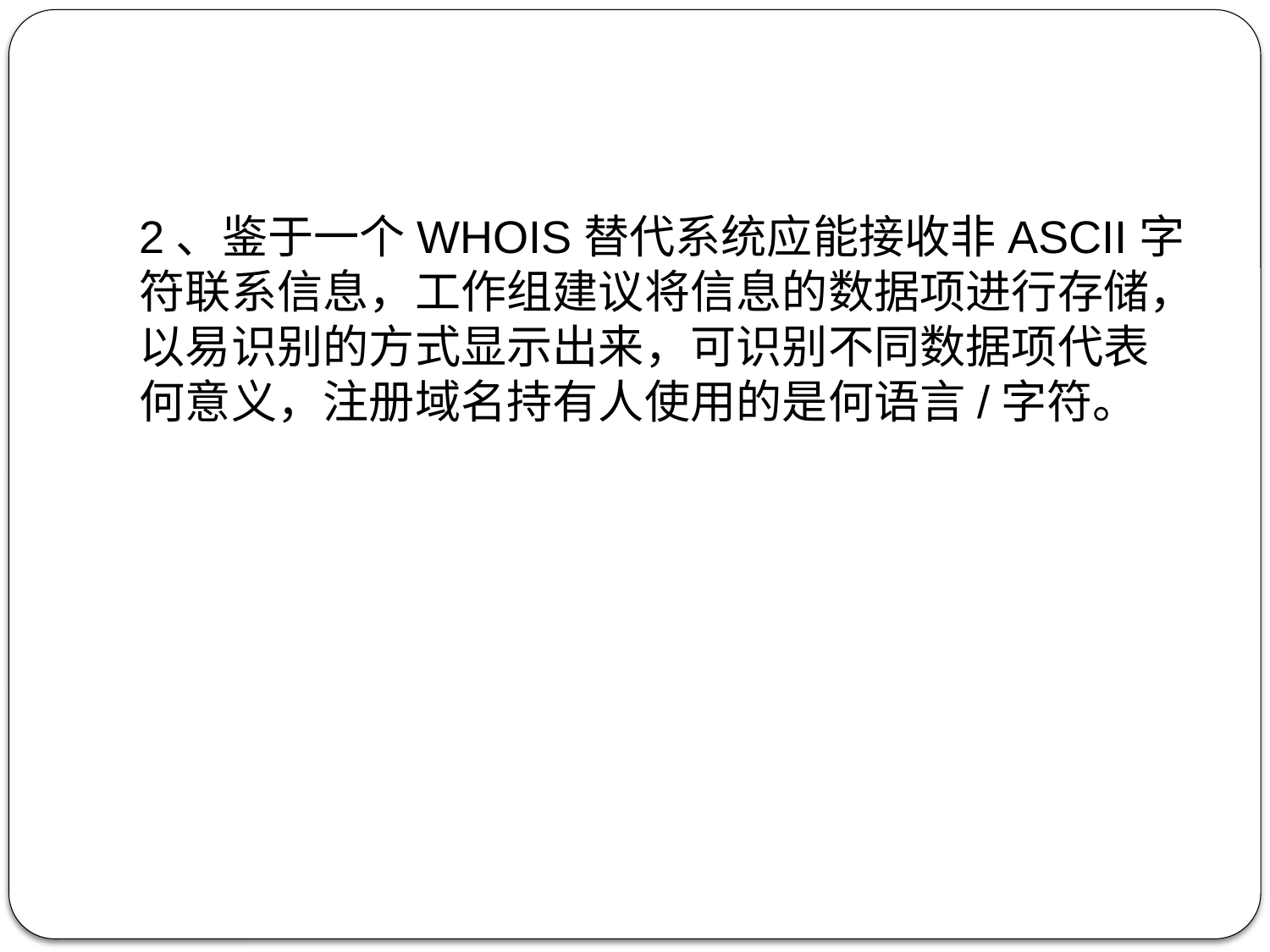

#
2、鉴于一个WHOIS替代系统应能接收非ASCII字符联系信息，工作组建议将信息的数据项进行存储，以易识别的方式显示出来，可识别不同数据项代表何意义，注册域名持有人使用的是何语言/字符。